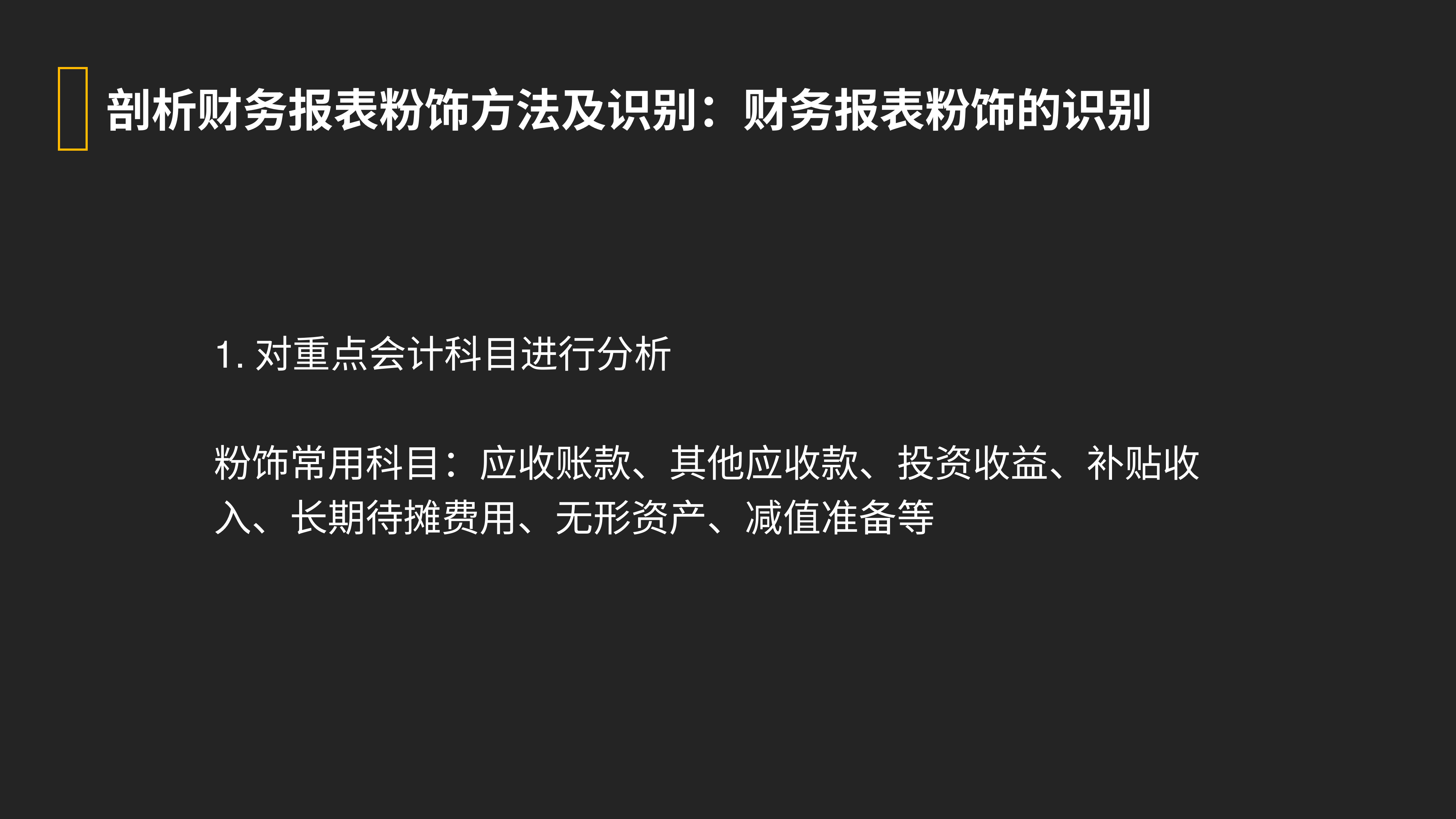

剖析财务报表粉饰方法及识别：财务报表粉饰的识别
1.对重点会计科目进行分析

粉饰常用科目：应收账款、其他应收款、投资收益、补贴收入、长期待摊费用、无形资产、减值准备等